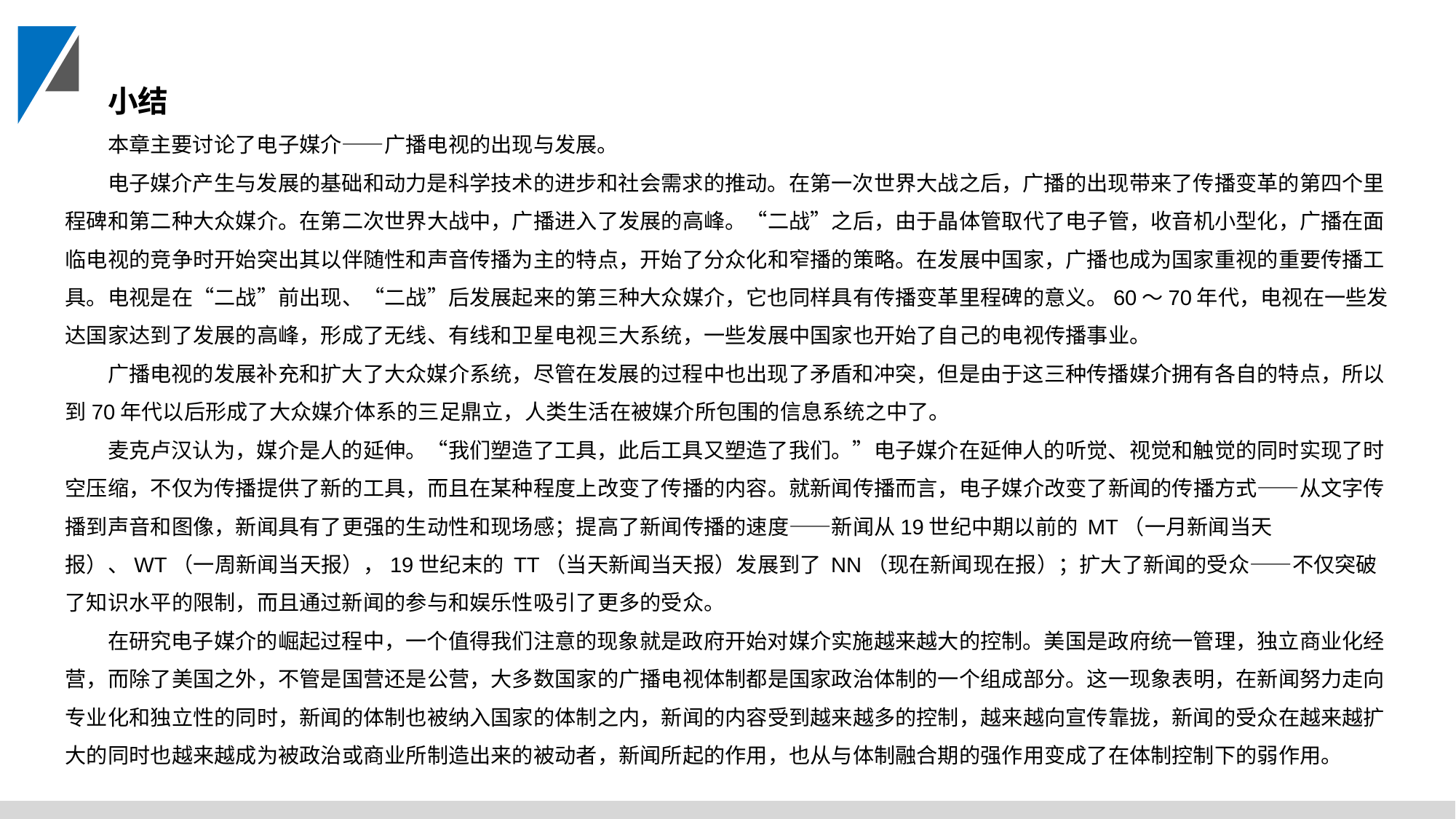

小结
本章主要讨论了电子媒介——广播电视的出现与发展。
电子媒介产生与发展的基础和动力是科学技术的进步和社会需求的推动。在第一次世界大战之后，广播的出现带来了传播变革的第四个里程碑和第二种大众媒介。在第二次世界大战中，广播进入了发展的高峰。“二战”之后，由于晶体管取代了电子管，收音机小型化，广播在面临电视的竞争时开始突出其以伴随性和声音传播为主的特点，开始了分众化和窄播的策略。在发展中国家，广播也成为国家重视的重要传播工具。电视是在“二战”前出现、“二战”后发展起来的第三种大众媒介，它也同样具有传播变革里程碑的意义。60～70年代，电视在一些发达国家达到了发展的高峰，形成了无线、有线和卫星电视三大系统，一些发展中国家也开始了自己的电视传播事业。
广播电视的发展补充和扩大了大众媒介系统，尽管在发展的过程中也出现了矛盾和冲突，但是由于这三种传播媒介拥有各自的特点，所以到70年代以后形成了大众媒介体系的三足鼎立，人类生活在被媒介所包围的信息系统之中了。
麦克卢汉认为，媒介是人的延伸。“我们塑造了工具，此后工具又塑造了我们。”电子媒介在延伸人的听觉、视觉和触觉的同时实现了时空压缩，不仅为传播提供了新的工具，而且在某种程度上改变了传播的内容。就新闻传播而言，电子媒介改变了新闻的传播方式——从文字传播到声音和图像，新闻具有了更强的生动性和现场感；提高了新闻传播的速度——新闻从19世纪中期以前的 MT（一月新闻当天报）、WT（一周新闻当天报），19世纪末的 TT（当天新闻当天报）发展到了 NN（现在新闻现在报）；扩大了新闻的受众——不仅突破了知识水平的限制，而且通过新闻的参与和娱乐性吸引了更多的受众。
在研究电子媒介的崛起过程中，一个值得我们注意的现象就是政府开始对媒介实施越来越大的控制。美国是政府统一管理，独立商业化经营，而除了美国之外，不管是国营还是公营，大多数国家的广播电视体制都是国家政治体制的一个组成部分。这一现象表明，在新闻努力走向专业化和独立性的同时，新闻的体制也被纳入国家的体制之内，新闻的内容受到越来越多的控制，越来越向宣传靠拢，新闻的受众在越来越扩大的同时也越来越成为被政治或商业所制造出来的被动者，新闻所起的作用，也从与体制融合期的强作用变成了在体制控制下的弱作用。